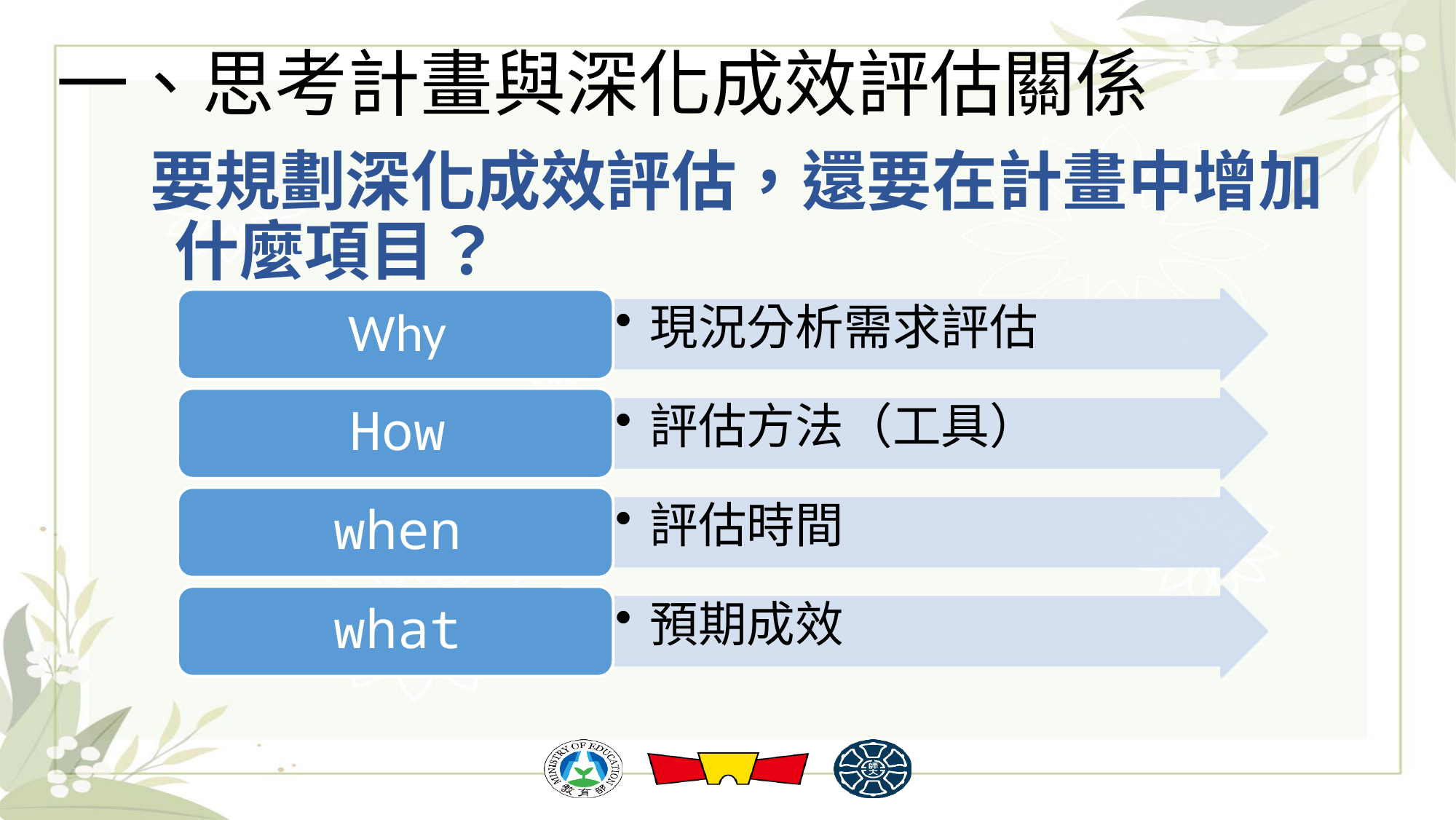

一、思考計畫與深化成效評估關係
 要規劃深化成效評估，還要在計畫中增加什麼項目？

現況分析需求評估
Why
評估方法（工具）
How
評估時間
when
預期成效
what